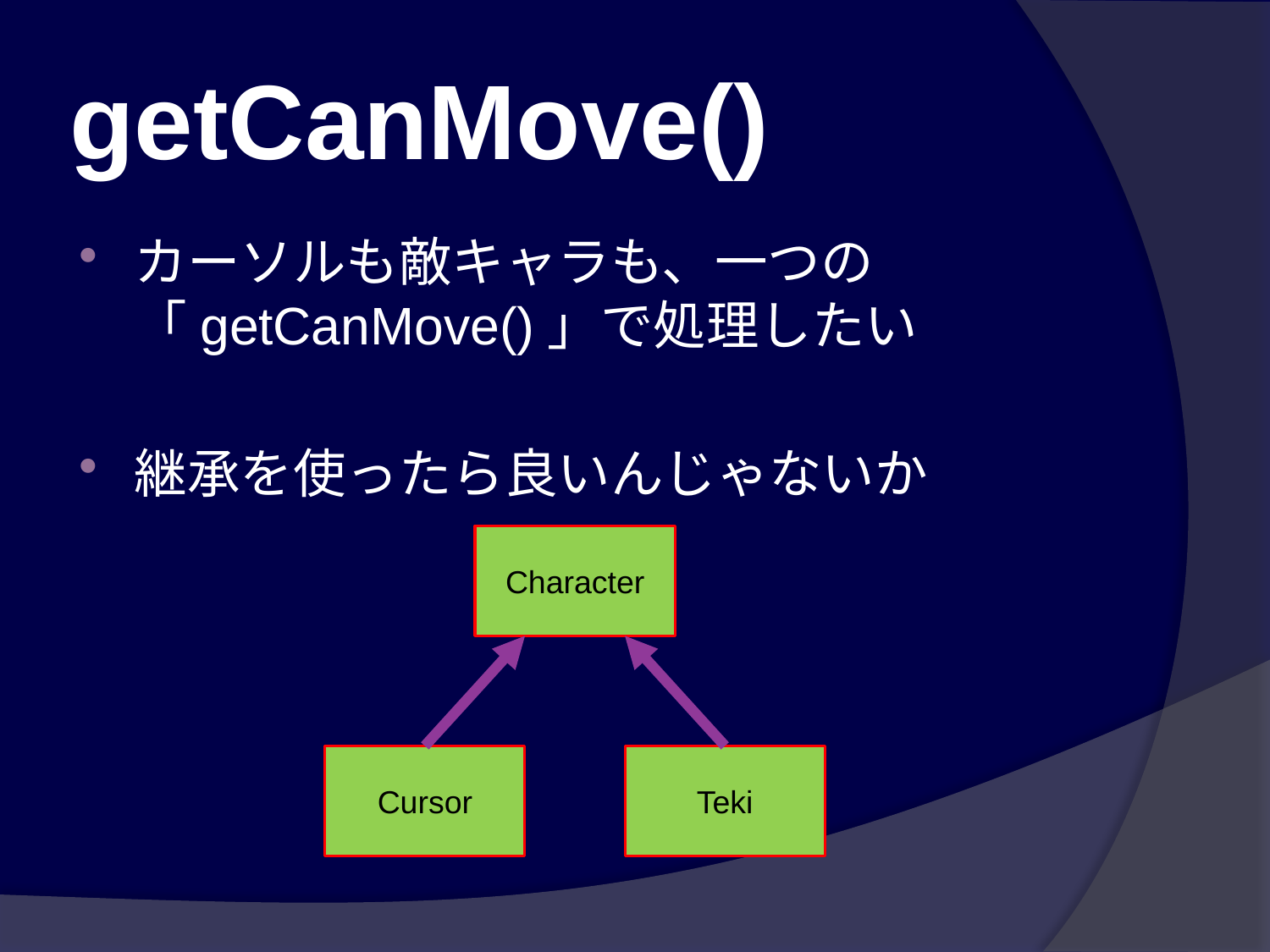

# getCanMove()
カーソルも敵キャラも、一つの「getCanMove()」で処理したい

継承を使ったら良いんじゃないか

Character
Cursor
Teki